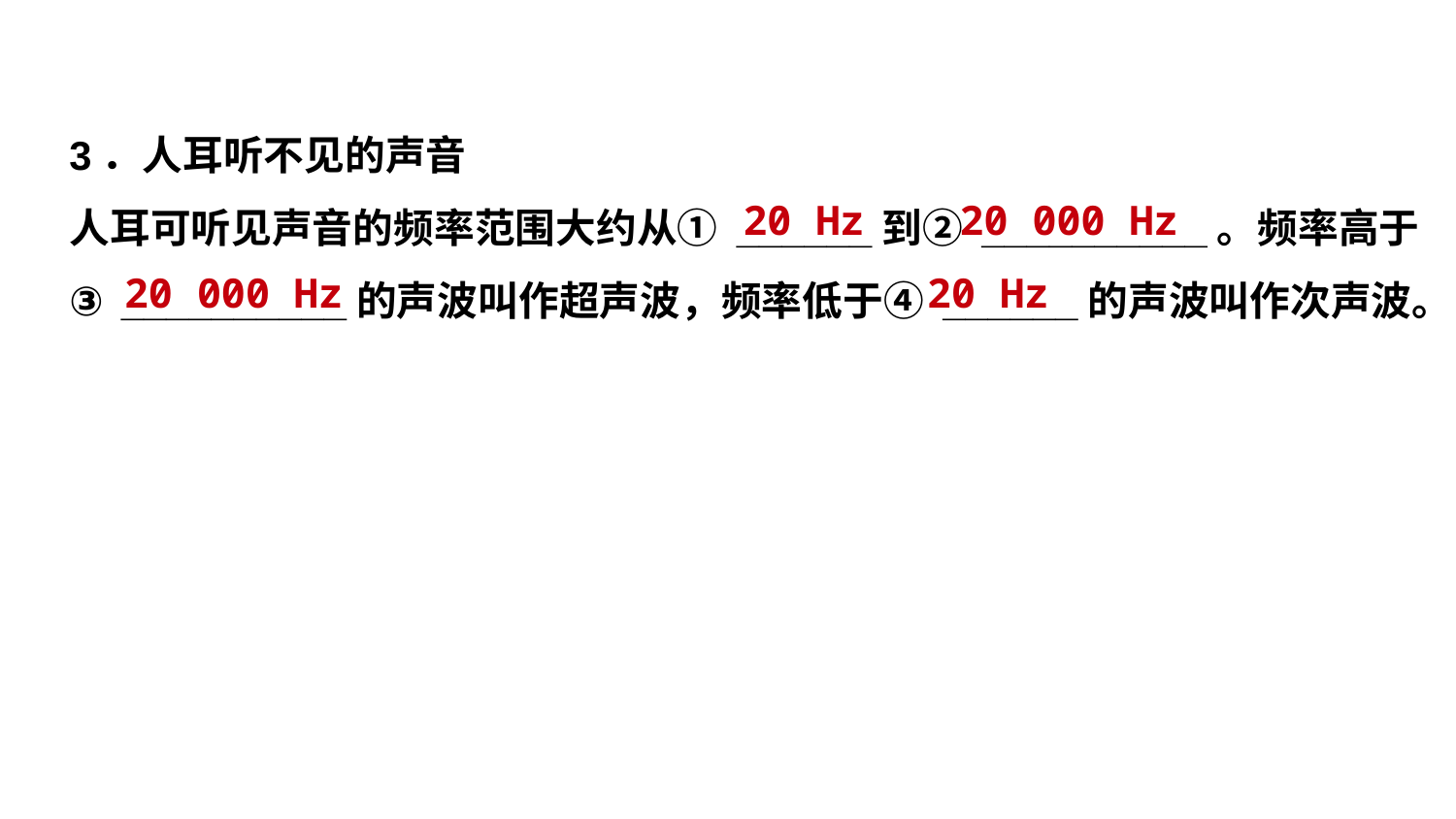

3．人耳听不见的声音
人耳可听见声音的频率范围大约从① ______到② __________。频率高于
③ __________的声波叫作超声波，频率低于④ ______的声波叫作次声波。
20 Hz
20 000 Hz
20 000 Hz
20 Hz